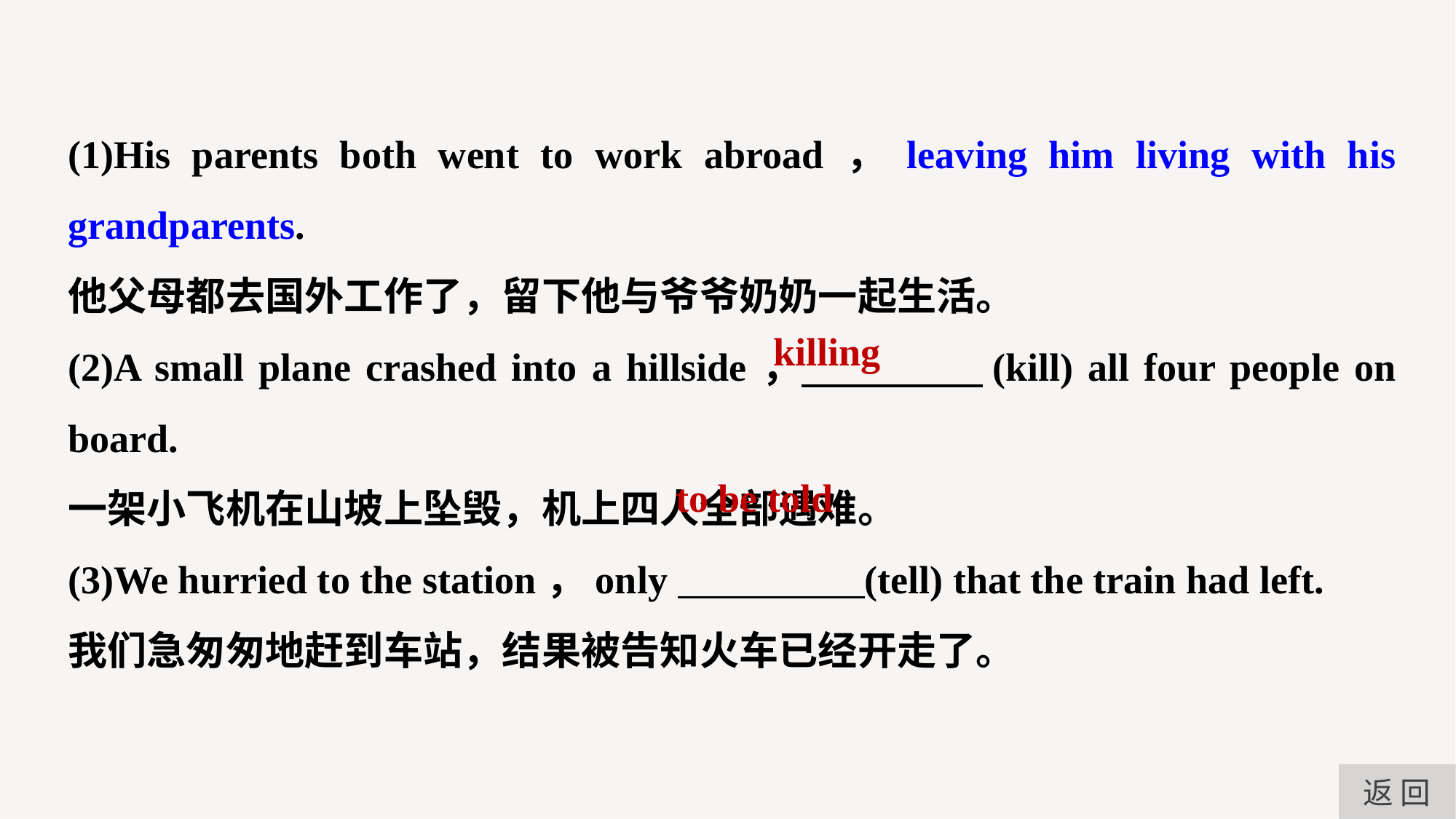

(1)His parents both went to work abroad，leaving him living with his grandparents.
他父母都去国外工作了，留下他与爷爷奶奶一起生活。
(2)A small plane crashed into a hillside，             (kill) all four people on board.
一架小飞机在山坡上坠毁，机上四人全部遇难。
(3)We hurried to the station，only                    (tell) that the train had left.
我们急匆匆地赶到车站，结果被告知火车已经开走了。
killing
to be told
返 回